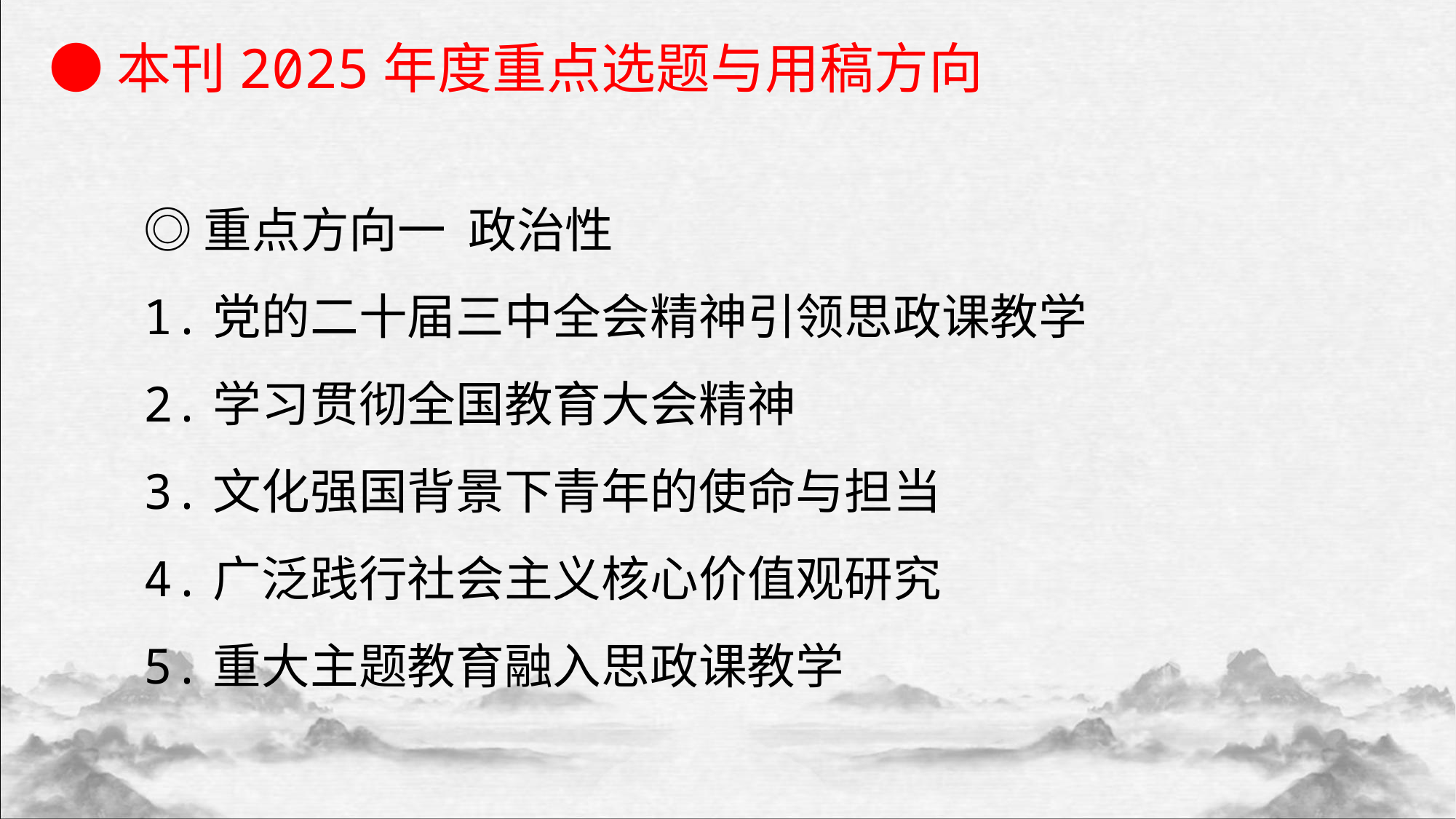

●本刊2025年度重点选题与用稿方向
◎重点方向一  政治性
1.党的二十届三中全会精神引领思政课教学
2.学习贯彻全国教育大会精神
3.文化强国背景下青年的使命与担当
4.广泛践行社会主义核心价值观研究
5.重大主题教育融入思政课教学